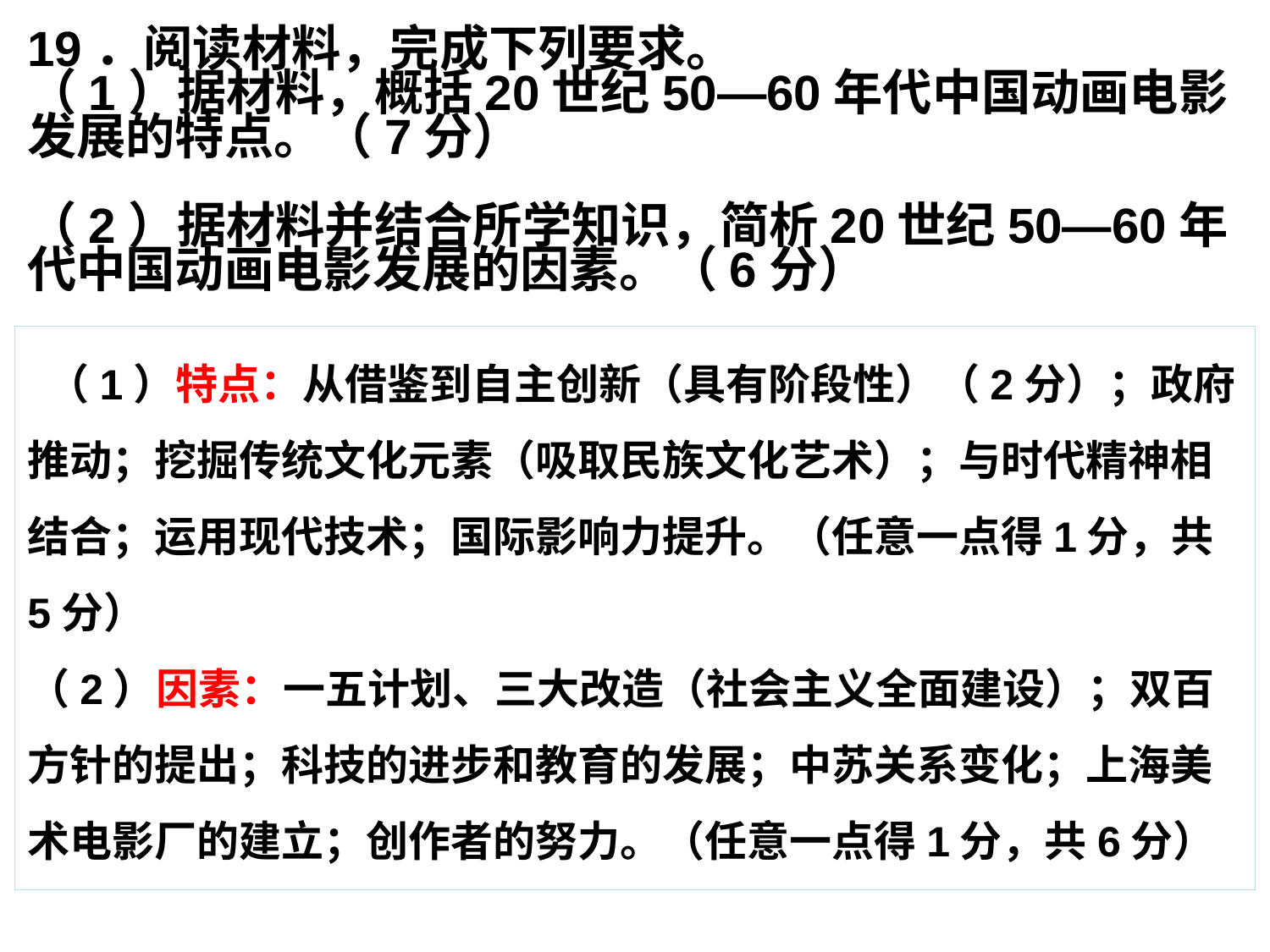

19．阅读材料，完成下列要求。
（1）据材料，概括20世纪50—60年代中国动画电影发展的特点。（7分）

（2）据材料并结合所学知识，简析20世纪50—60年代中国动画电影发展的因素。（6分）
 （1）特点：从借鉴到自主创新（具有阶段性）（2分）；政府推动；挖掘传统文化元素（吸取民族文化艺术）；与时代精神相结合；运用现代技术；国际影响力提升。（任意一点得1分，共5分）
（2）因素：一五计划、三大改造（社会主义全面建设）；双百方针的提出；科技的进步和教育的发展；中苏关系变化；上海美术电影厂的建立；创作者的努力。（任意一点得1分，共6分）